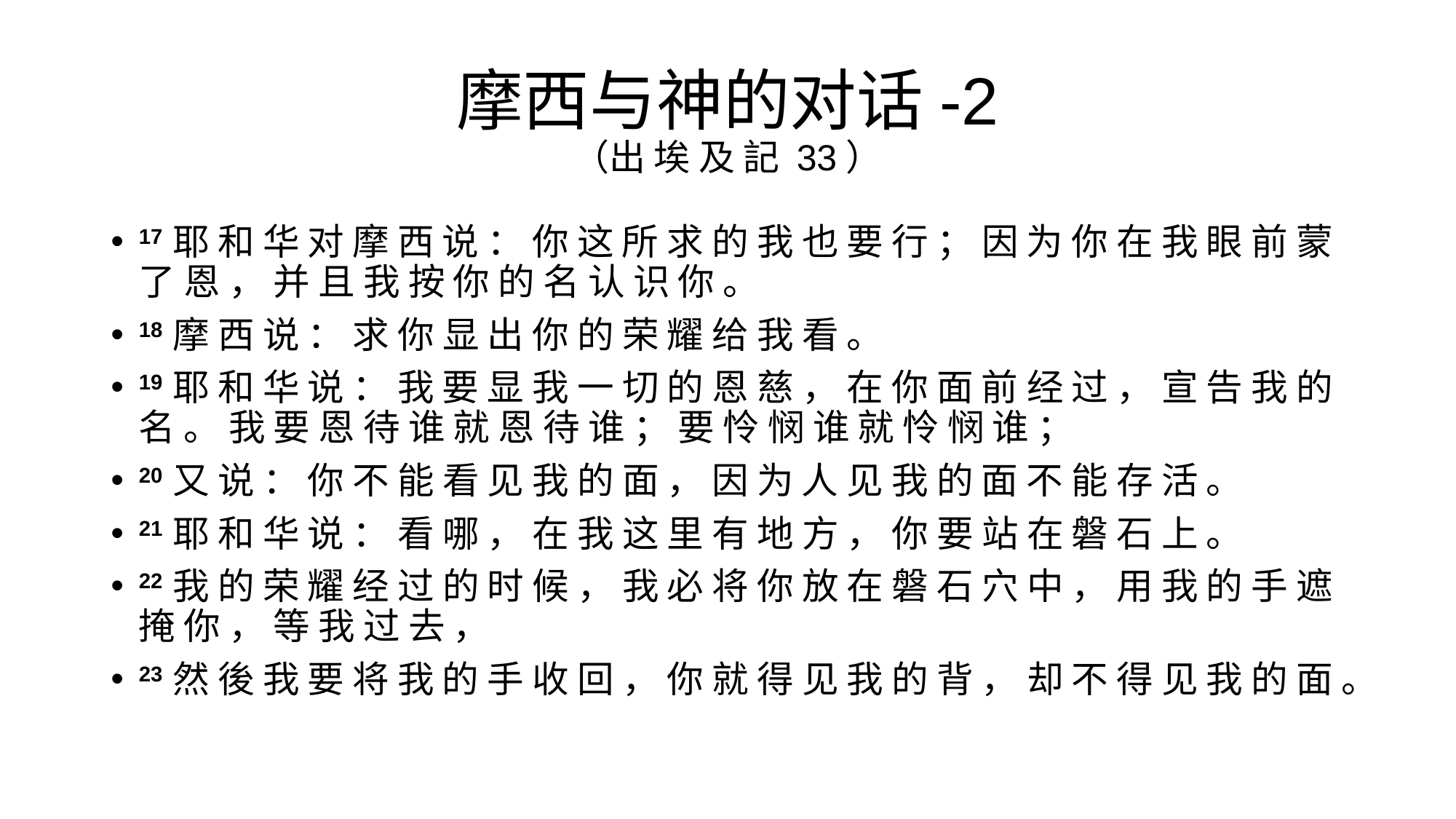

# 摩西与神的对话-2 （出 埃 及 記 33）
17 耶 和 华 对 摩 西 说 ： 你 这 所 求 的 我 也 要 行 ； 因 为 你 在 我 眼 前 蒙 了 恩 ， 并 且 我 按 你 的 名 认 识 你 。
18 摩 西 说 ： 求 你 显 出 你 的 荣 耀 给 我 看 。
19 耶 和 华 说 ： 我 要 显 我 一 切 的 恩 慈 ， 在 你 面 前 经 过 ， 宣 告 我 的 名 。 我 要 恩 待 谁 就 恩 待 谁 ； 要 怜 悯 谁 就 怜 悯 谁 ；
20 又 说 ： 你 不 能 看 见 我 的 面 ， 因 为 人 见 我 的 面 不 能 存 活 。
21 耶 和 华 说 ： 看 哪 ， 在 我 这 里 有 地 方 ， 你 要 站 在 磐 石 上 。
22 我 的 荣 耀 经 过 的 时 候 ， 我 必 将 你 放 在 磐 石 穴 中 ， 用 我 的 手 遮 掩 你 ， 等 我 过 去 ，
23 然 後 我 要 将 我 的 手 收 回 ， 你 就 得 见 我 的 背 ， 却 不 得 见 我 的 面 。